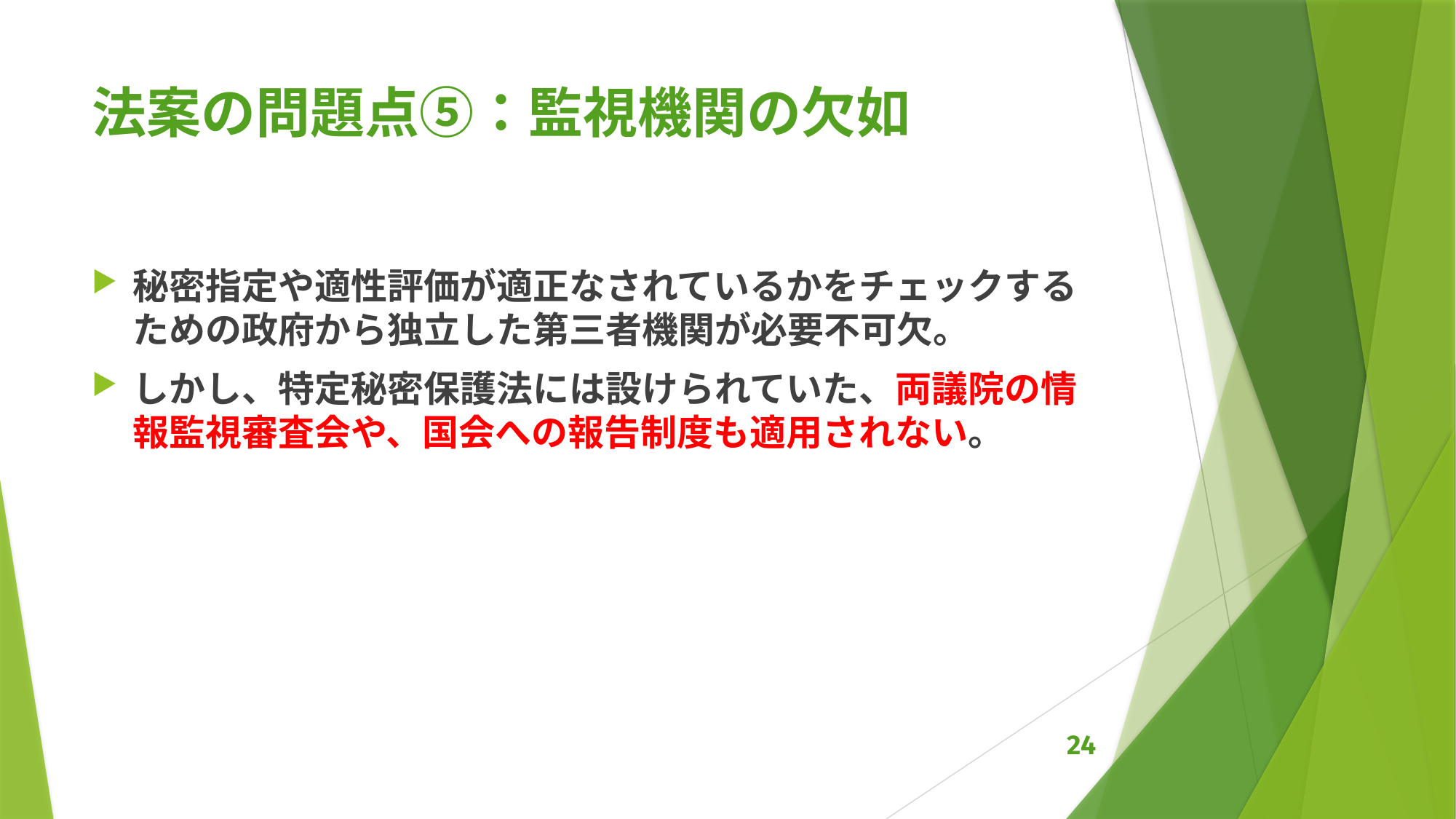

# 法案の問題点⑤：監視機関の欠如
秘密指定や適性評価が適正なされているかをチェックするための政府から独立した第三者機関が必要不可欠。
しかし、特定秘密保護法には設けられていた、両議院の情報監視審査会や、国会への報告制度も適用されない。
24